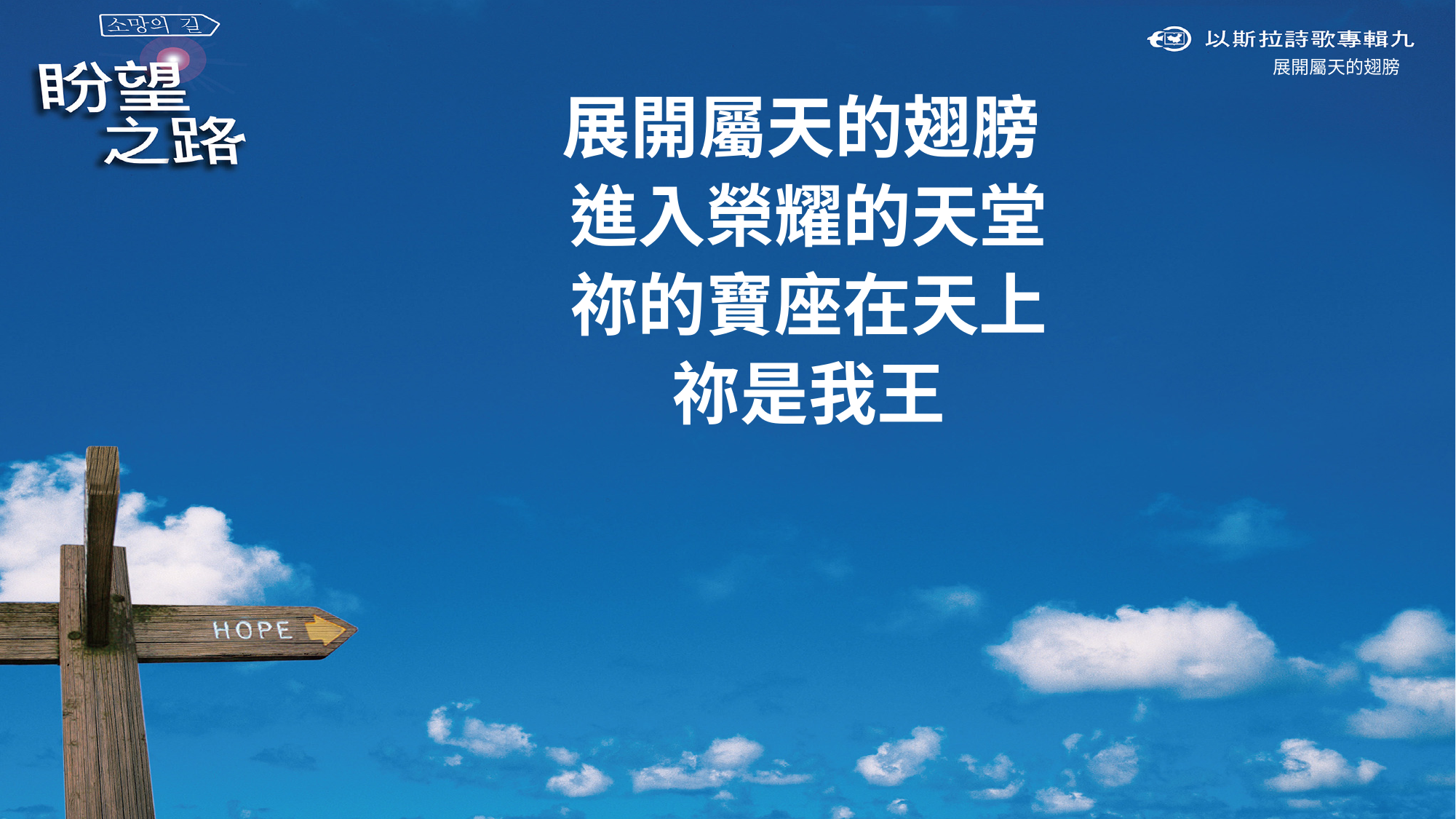

展開屬天的翅膀
展開屬天的翅膀
進入榮耀的天堂
祢的寶座在天上
祢是我王